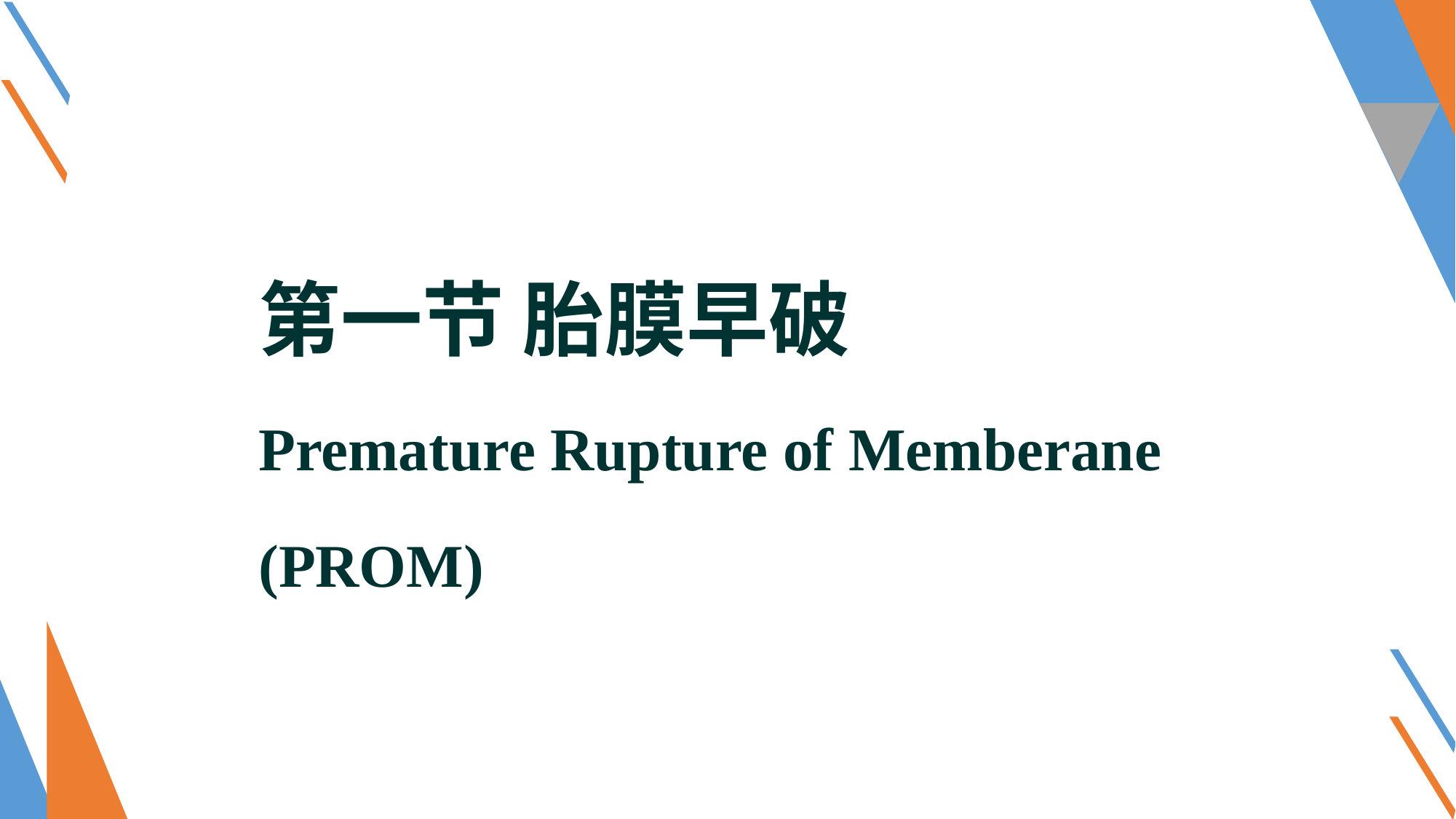

#

第一节 胎膜早破
Premature Rupture of Memberane
(PROM)